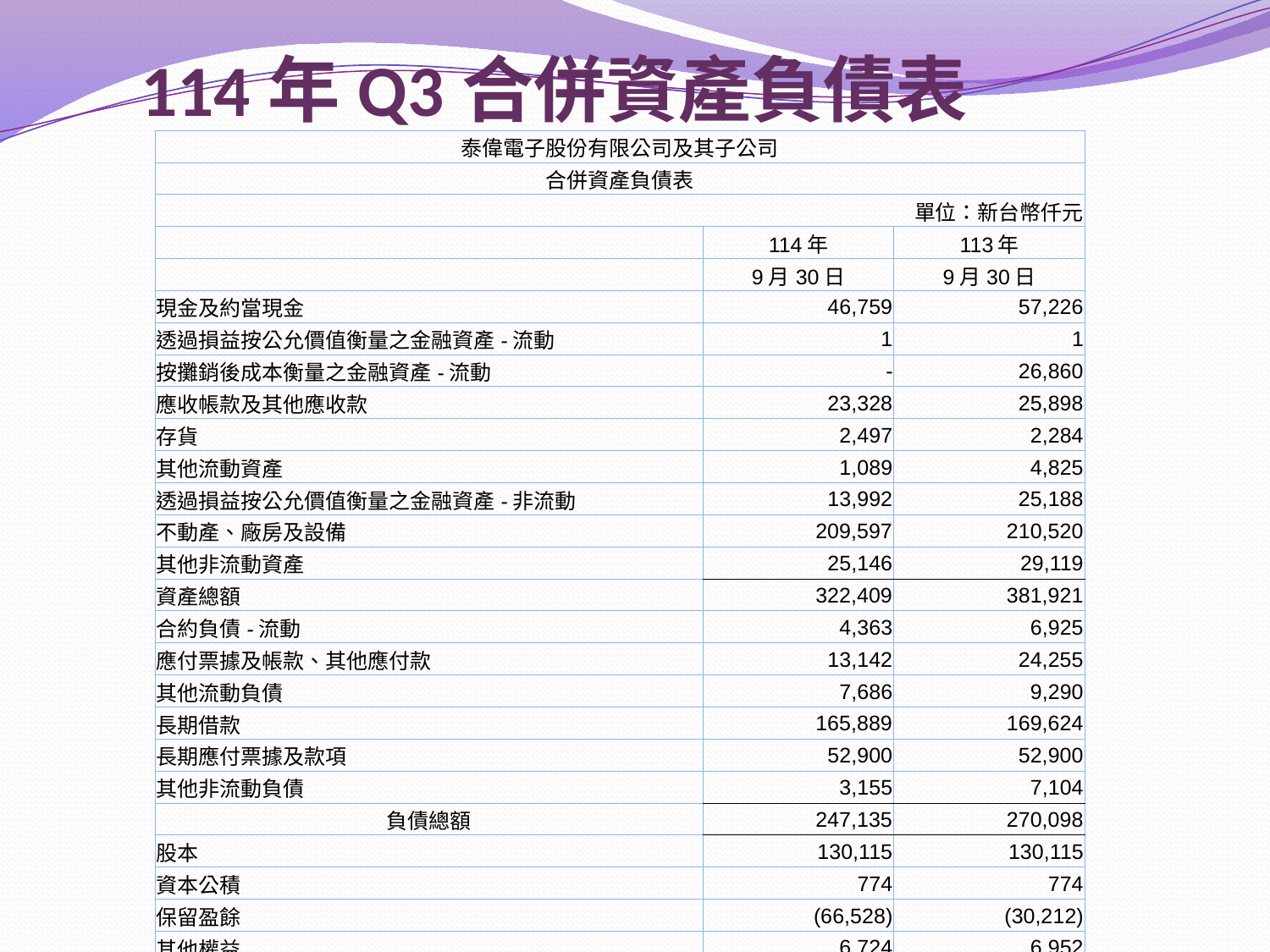

# 114年Q3合併資產負債表
| 泰偉電子股份有限公司及其子公司 |  |  |
| --- | --- | --- |
| 合併資產負債表 |  |  |
| 單位：新台幣仟元 |  |  |
|  | 114年 | 113年 |
|  | 9月30日 | 9月30日 |
| 現金及約當現金 | 46,759 | 57,226 |
| 透過損益按公允價值衡量之金融資產-流動 | 1 | 1 |
| 按攤銷後成本衡量之金融資產-流動 | - | 26,860 |
| 應收帳款及其他應收款 | 23,328 | 25,898 |
| 存貨 | 2,497 | 2,284 |
| 其他流動資產 | 1,089 | 4,825 |
| 透過損益按公允價值衡量之金融資產-非流動 | 13,992 | 25,188 |
| 不動產、廠房及設備 | 209,597 | 210,520 |
| 其他非流動資產 | 25,146 | 29,119 |
| 資產總額 | 322,409 | 381,921 |
| 合約負債-流動 | 4,363 | 6,925 |
| 應付票據及帳款、其他應付款 | 13,142 | 24,255 |
| 其他流動負債 | 7,686 | 9,290 |
| 長期借款 | 165,889 | 169,624 |
| 長期應付票據及款項 | 52,900 | 52,900 |
| 其他非流動負債 | 3,155 | 7,104 |
| 負債總額 | 247,135 | 270,098 |
| 股本 | 130,115 | 130,115 |
| 資本公積 | 774 | 774 |
| 保留盈餘 | (66,528) | (30,212) |
| 其他權益 | 6,724 | 6,952 |
| 非控制股權 | 4,189 | 4,194 |
| 權益總計 | 75,274 | 111,823 |
| 負債及權益總計 | 322,409 | 381,921 |